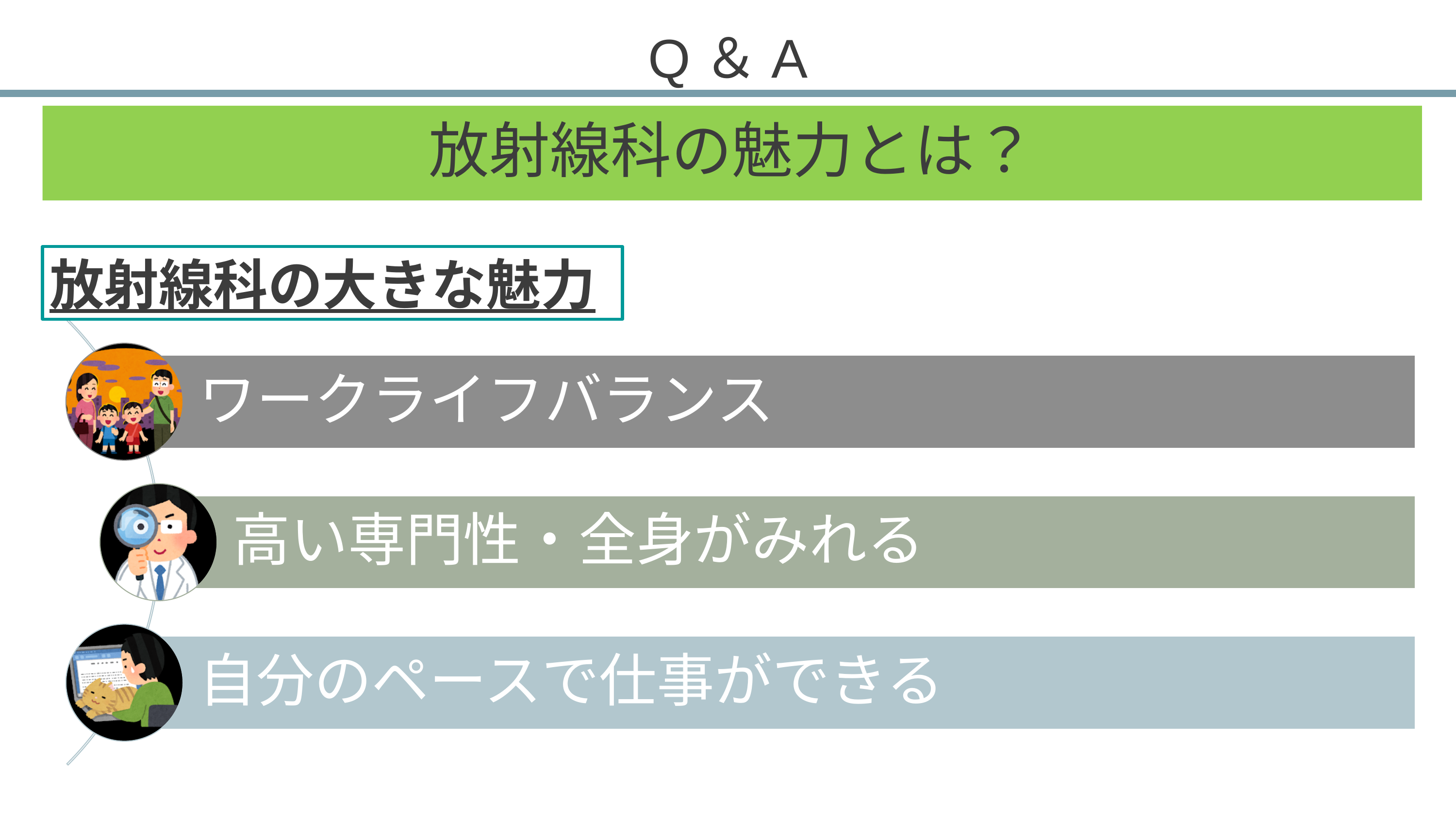

# Q＆A
放射線科の魅力とは？
放射線科の大きな魅力
ワークライフバランス
高い専門性・全身がみれる
自分のペースで仕事ができる